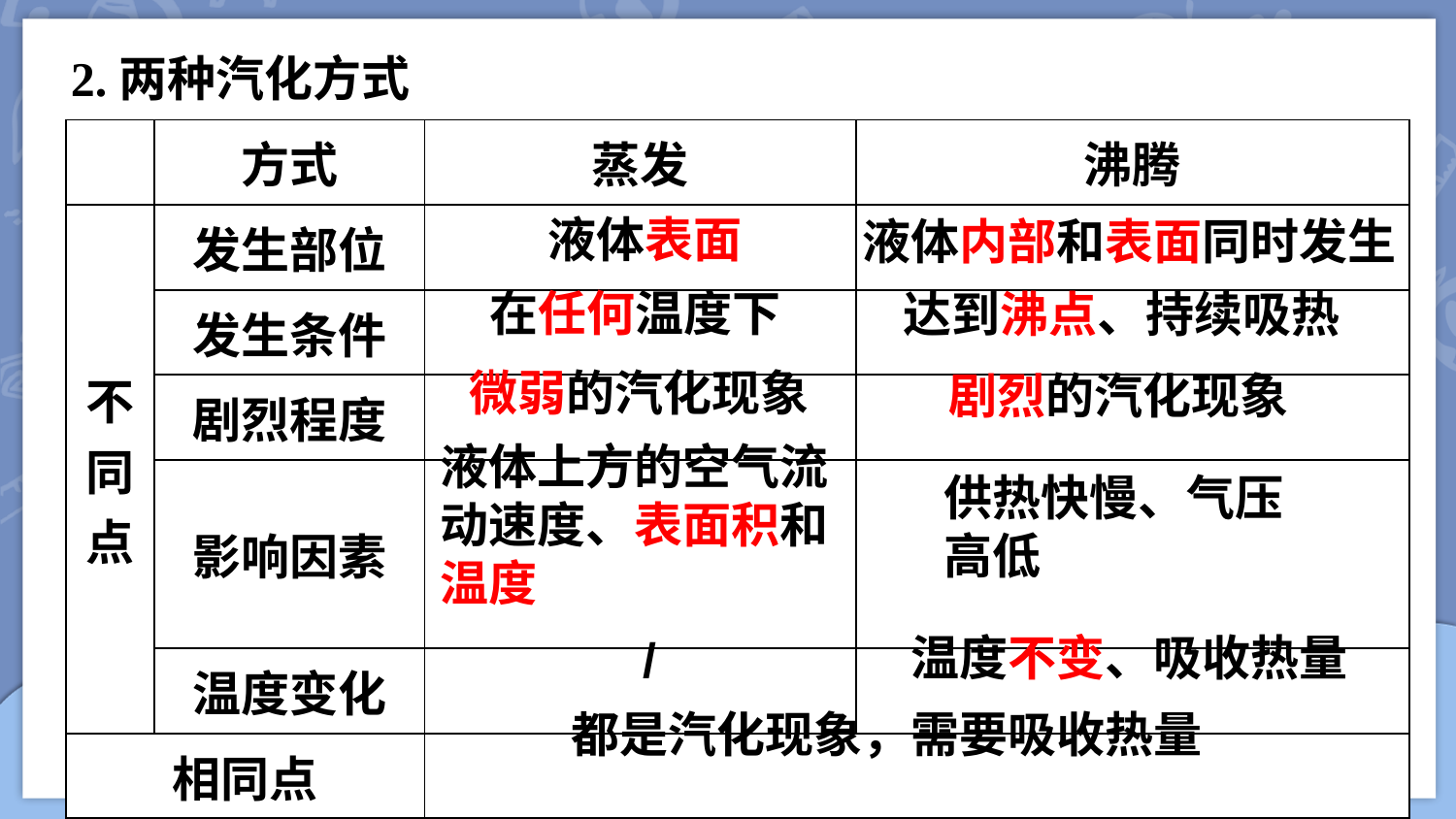

2.两种汽化方式
|  | 方式 | 蒸发 | 沸腾 |
| --- | --- | --- | --- |
| 不同点 | 发生部位 |  |  |
|  | 发生条件 |  |  |
|  | 剧烈程度 |  |  |
|  | 影响因素 |  |  |
|  | 温度变化 |  |  |
| 相同点 |  |  |  |
液体表面
液体内部和表面同时发生
在任何温度下
达到沸点、持续吸热
微弱的汽化现象
剧烈的汽化现象
液体上方的空气流动速度、表面积和温度
供热快慢、气压高低
温度不变、吸收热量
/
都是汽化现象，需要吸收热量